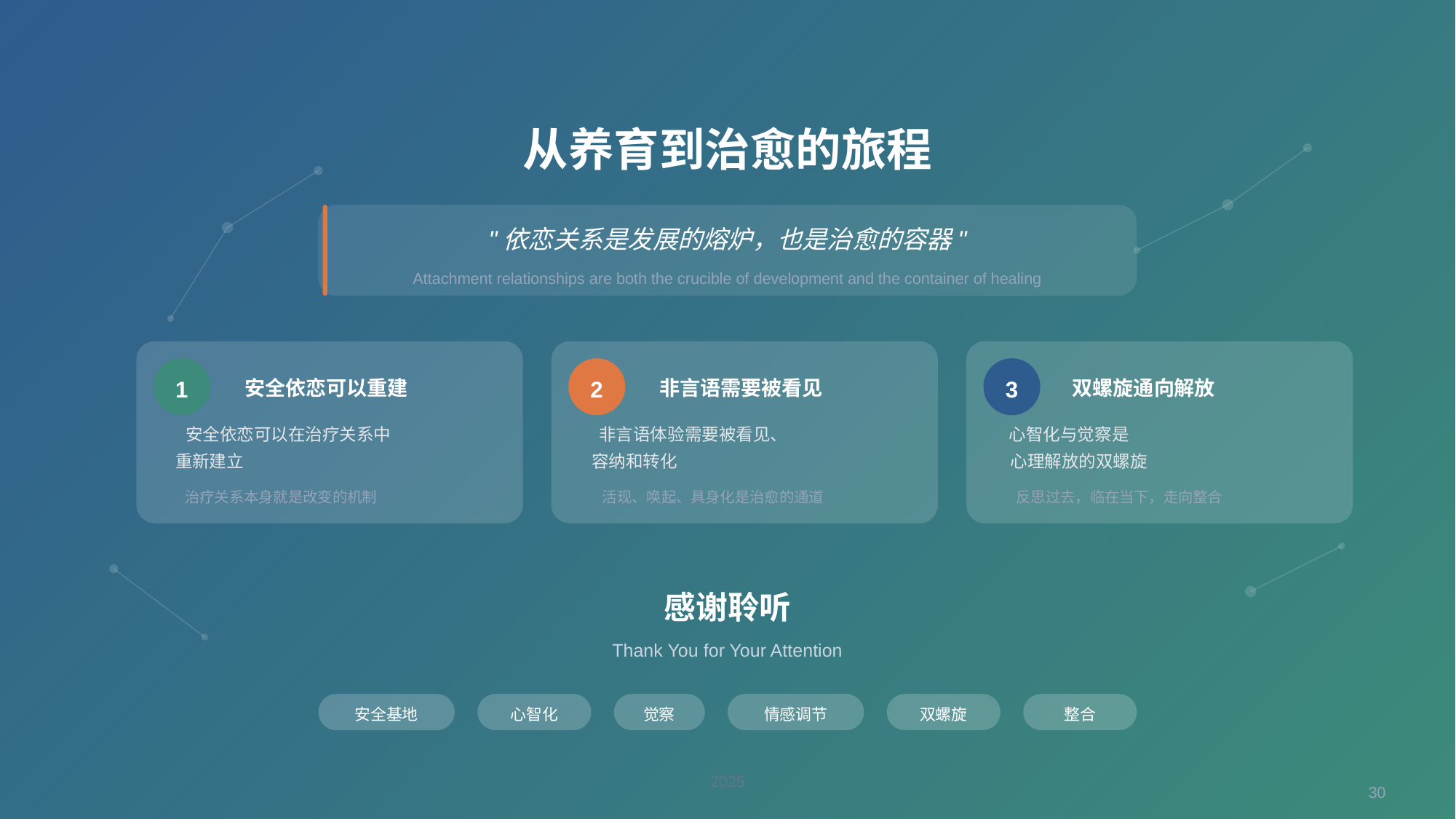

从养育到治愈的旅程

"依恋关系是发展的熔炉，也是治愈的容器"
Attachment relationships are both the crucible of development and the container of healing

安全依恋可以重建
1
安全依恋可以在治疗关系中
重新建立
治疗关系本身就是改变的机制

非言语需要被看见
2
非言语体验需要被看见、
容纳和转化
活现、唤起、具身化是治愈的通道

双螺旋通向解放
3
心智化与觉察是
心理解放的双螺旋
反思过去，临在当下，走向整合
感谢聆听
Thank You for Your Attention

安全基地
心智化
觉察
情感调节
双螺旋
整合
2025

30